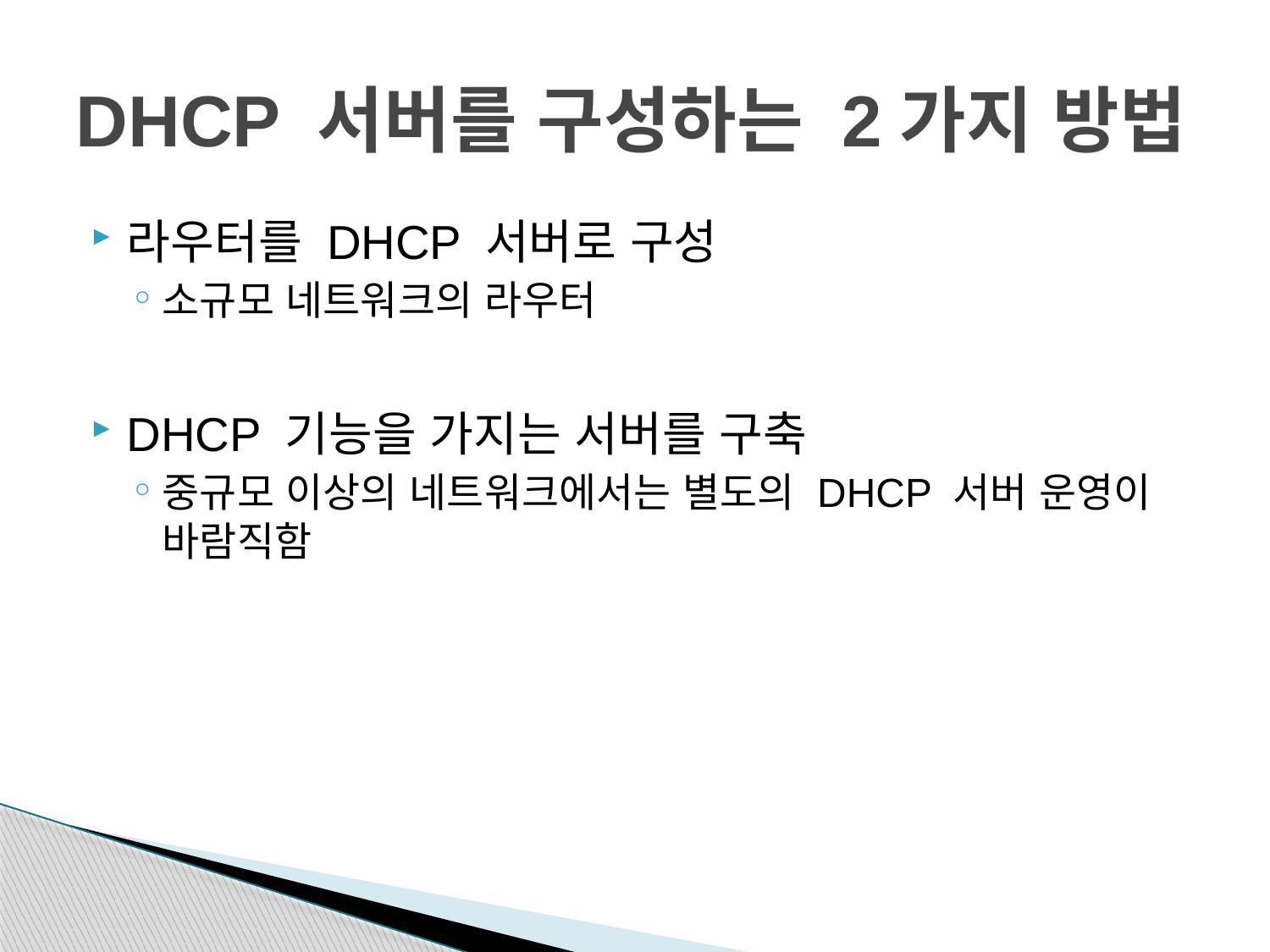

# DHCP 서버를 구성하는 2가지 방법
라우터를 DHCP 서버로 구성
소규모 네트워크의 라우터

DHCP 기능을 가지는 서버를 구축
중규모 이상의 네트워크에서는 별도의 DHCP 서버 운영이 바람직함